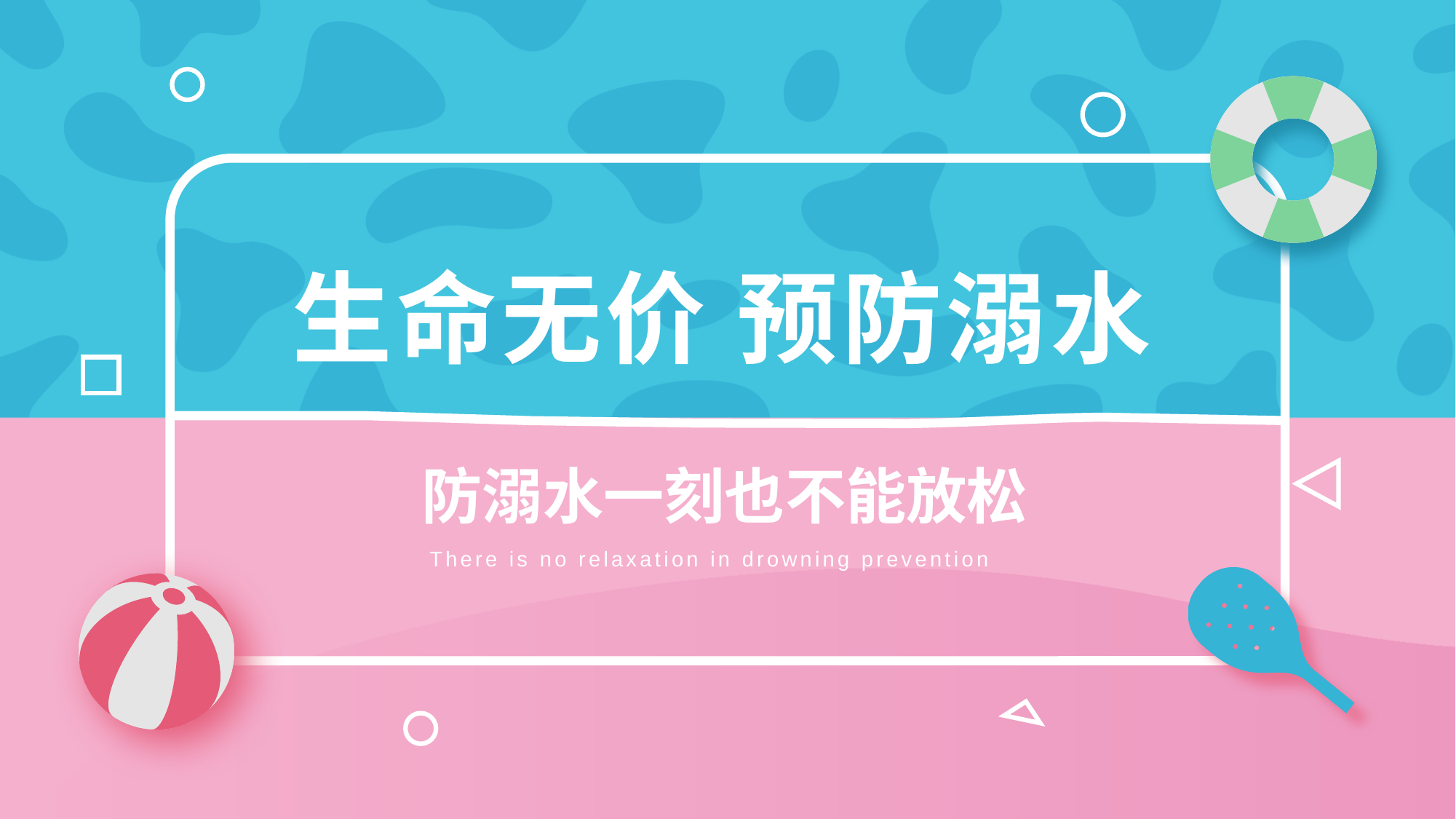

生命无价 预防溺水
防溺水一刻也不能放松
There is no relaxation in drowning prevention